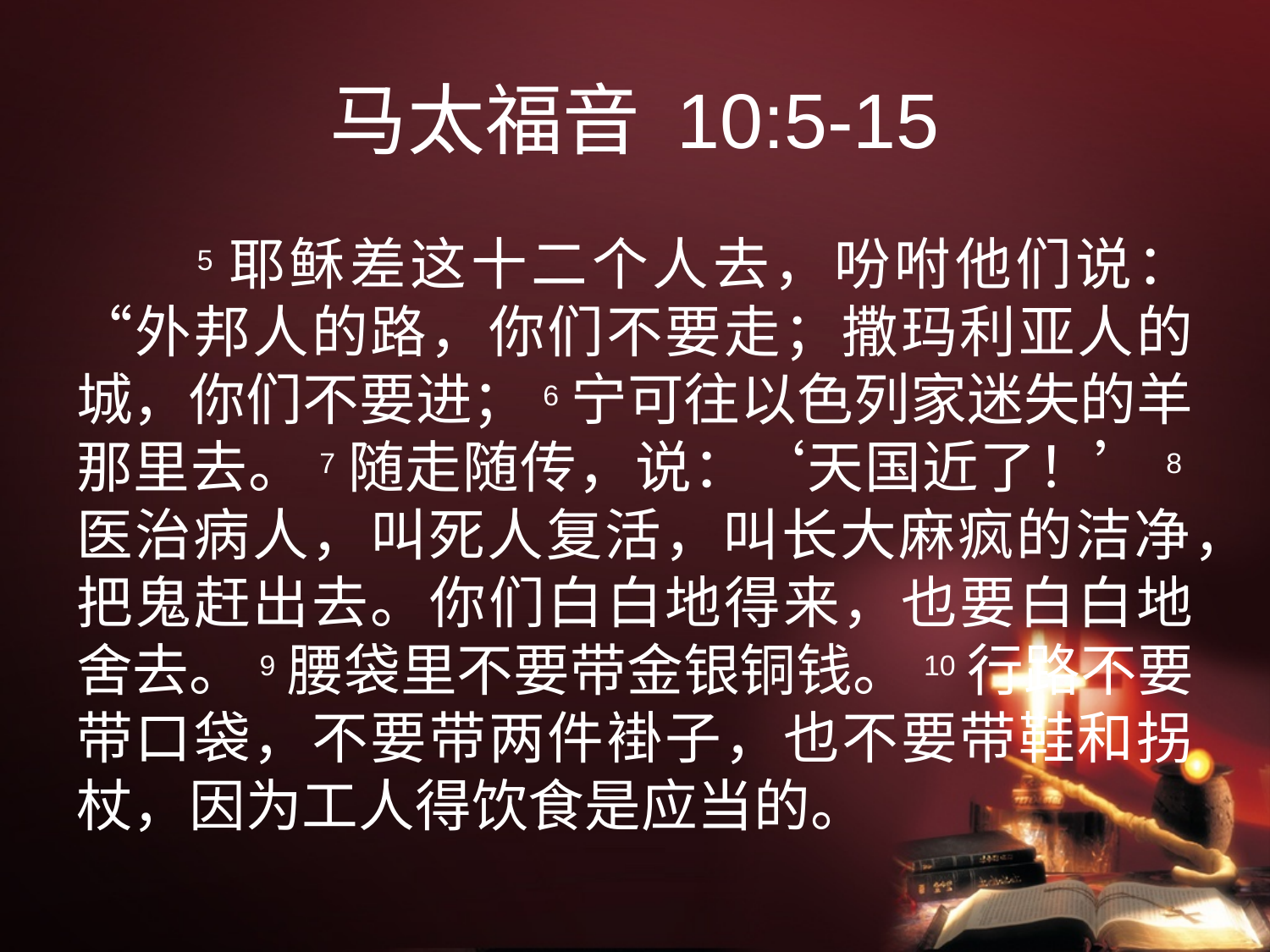

# 马太福音 10:5-15
          5耶稣差这十二个人去，吩咐他们说：“外邦人的路，你们不要走；撒玛利亚人的城，你们不要进；6宁可往以色列家迷失的羊那里去。7随走随传，说：‘天国近了！’8医治病人，叫死人复活，叫长大麻疯的洁净，把鬼赶出去。你们白白地得来，也要白白地舍去。9腰袋里不要带金银铜钱。10行路不要带口袋，不要带两件褂子，也不要带鞋和拐杖，因为工人得饮食是应当的。